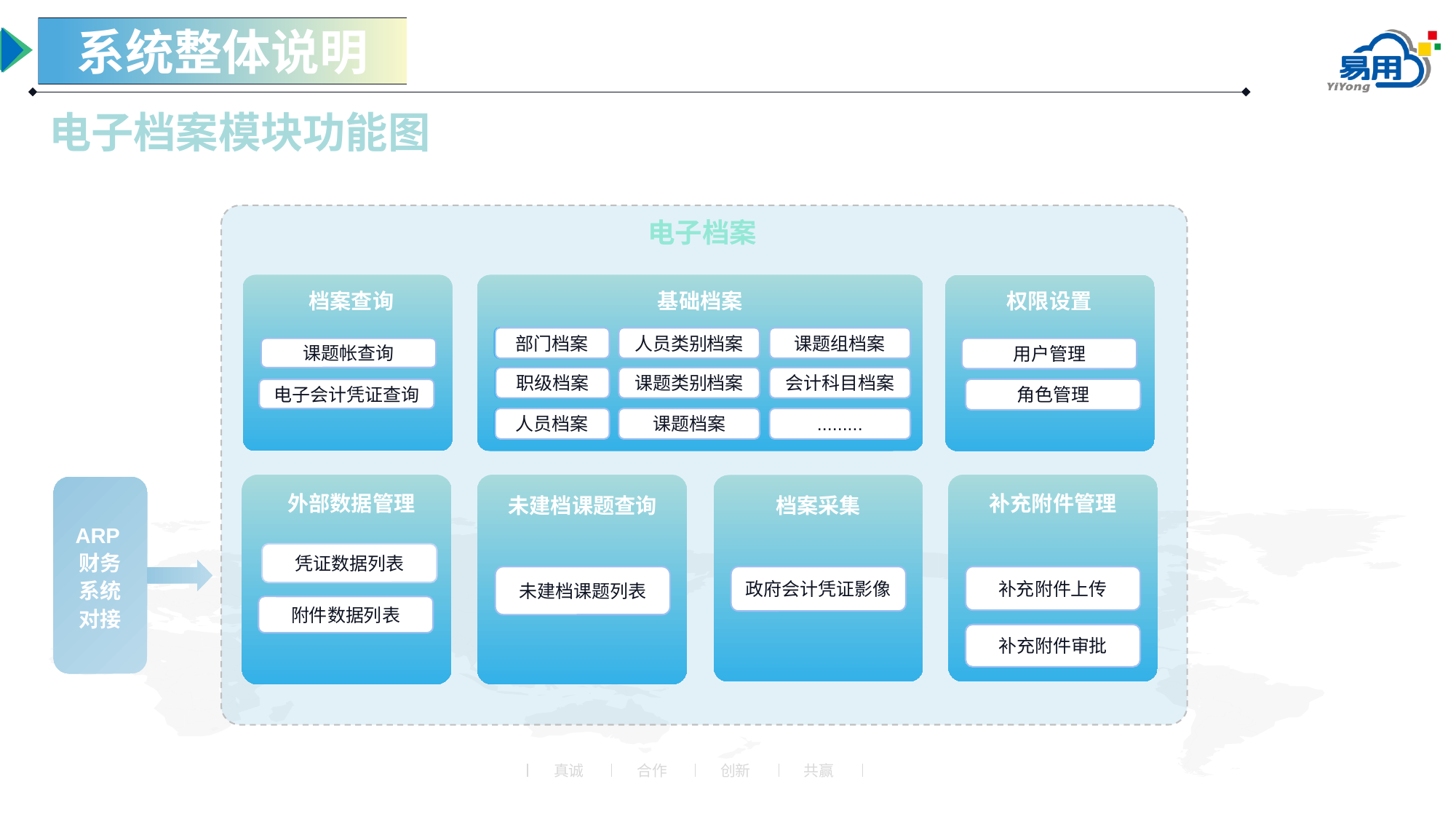

系统整体说明
电子档案模块功能图

电子档案

档案查询
基础档案
权限设置
部门档案
部门档案
人员类别档案
课题组档案
用户管理
课题帐查询
职级档案
职级档案
课题类别档案
会计科目档案
角色管理
电子会计凭证查询
人员档案
人员档案
课题档案
.........

ARP财务系统
对接
外部数据管理
补充附件管理
未建档课题查询
档案采集
凭证数据列表

未建档课题列表
政府会计凭证影像
补充附件上传
附件数据列表
补充附件审批